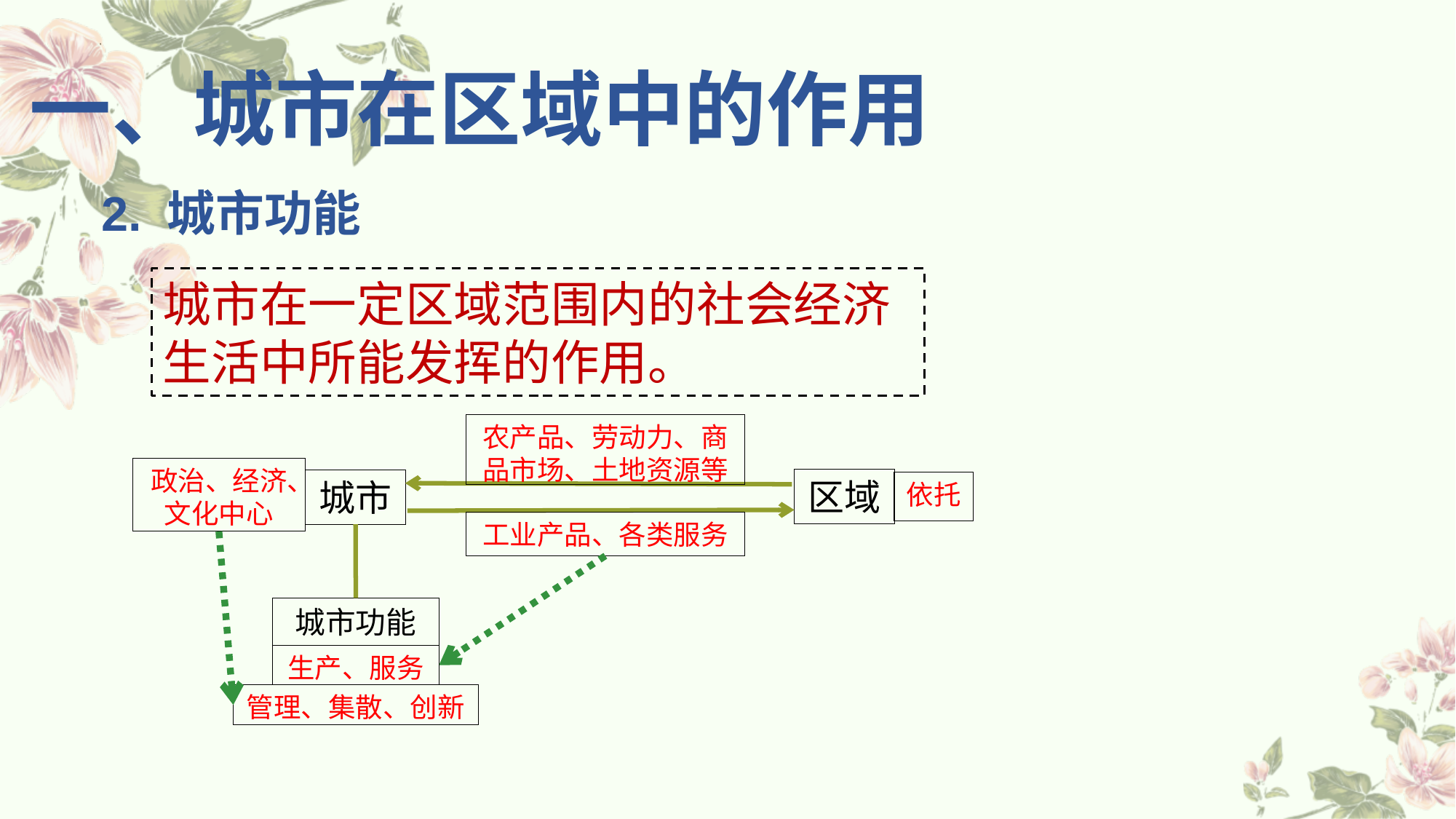

一、城市在区域中的作用
2. 城市功能
城市在一定区域范围内的社会经济生活中所能发挥的作用。
农产品、劳动力、商品市场、土地资源等
政治、经济、文化中心
区域
城市
依托
工业产品、各类服务
城市功能
生产、服务
管理、集散、创新